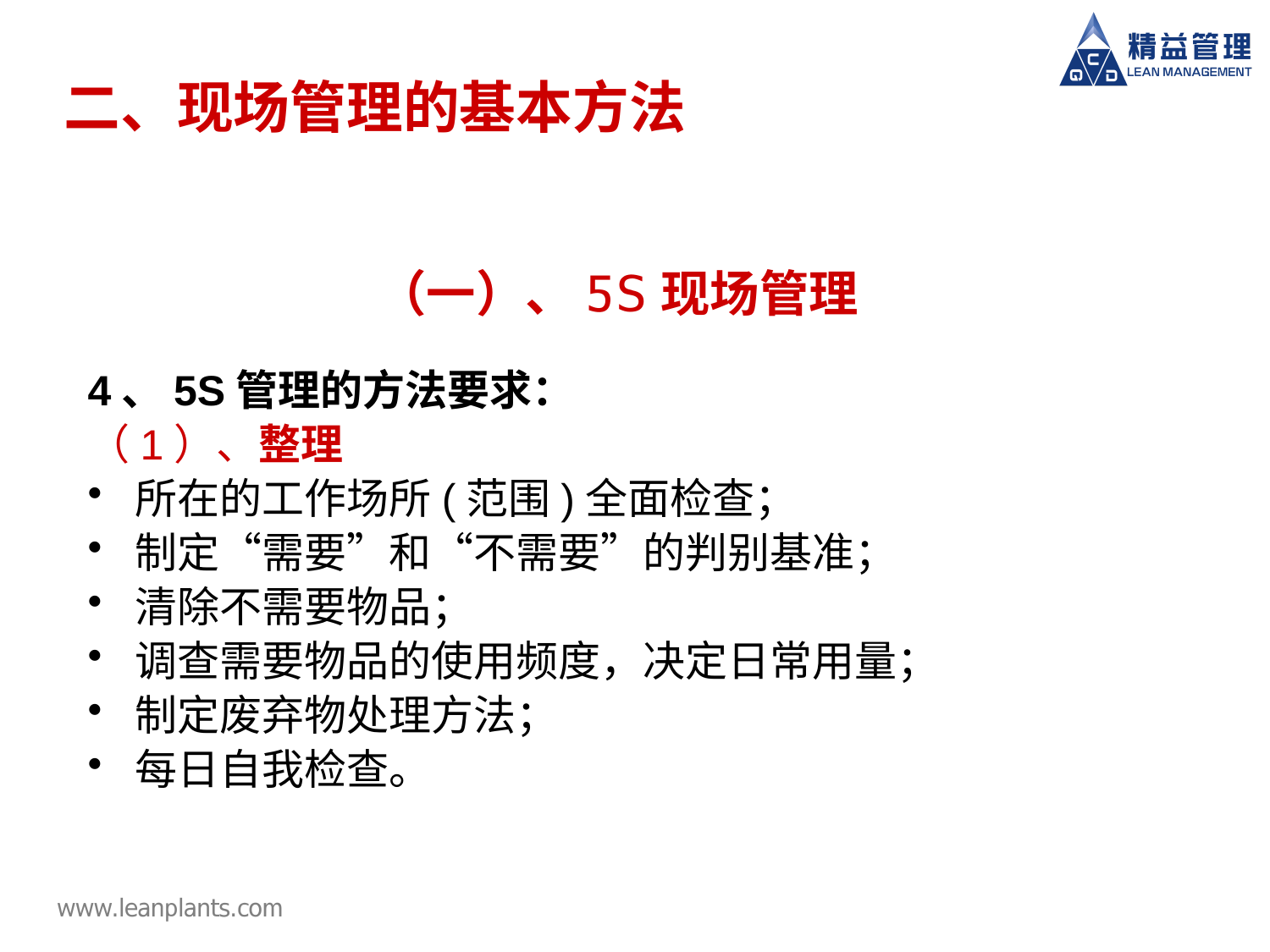

# 二、现场管理的基本方法
（一）、5S现场管理
4、5S管理的方法要求：
（1）、整理
所在的工作场所(范围)全面检查；
制定“需要”和“不需要”的判别基准；
清除不需要物品；
调查需要物品的使用频度，决定日常用量；
制定废弃物处理方法；
每日自我检查。